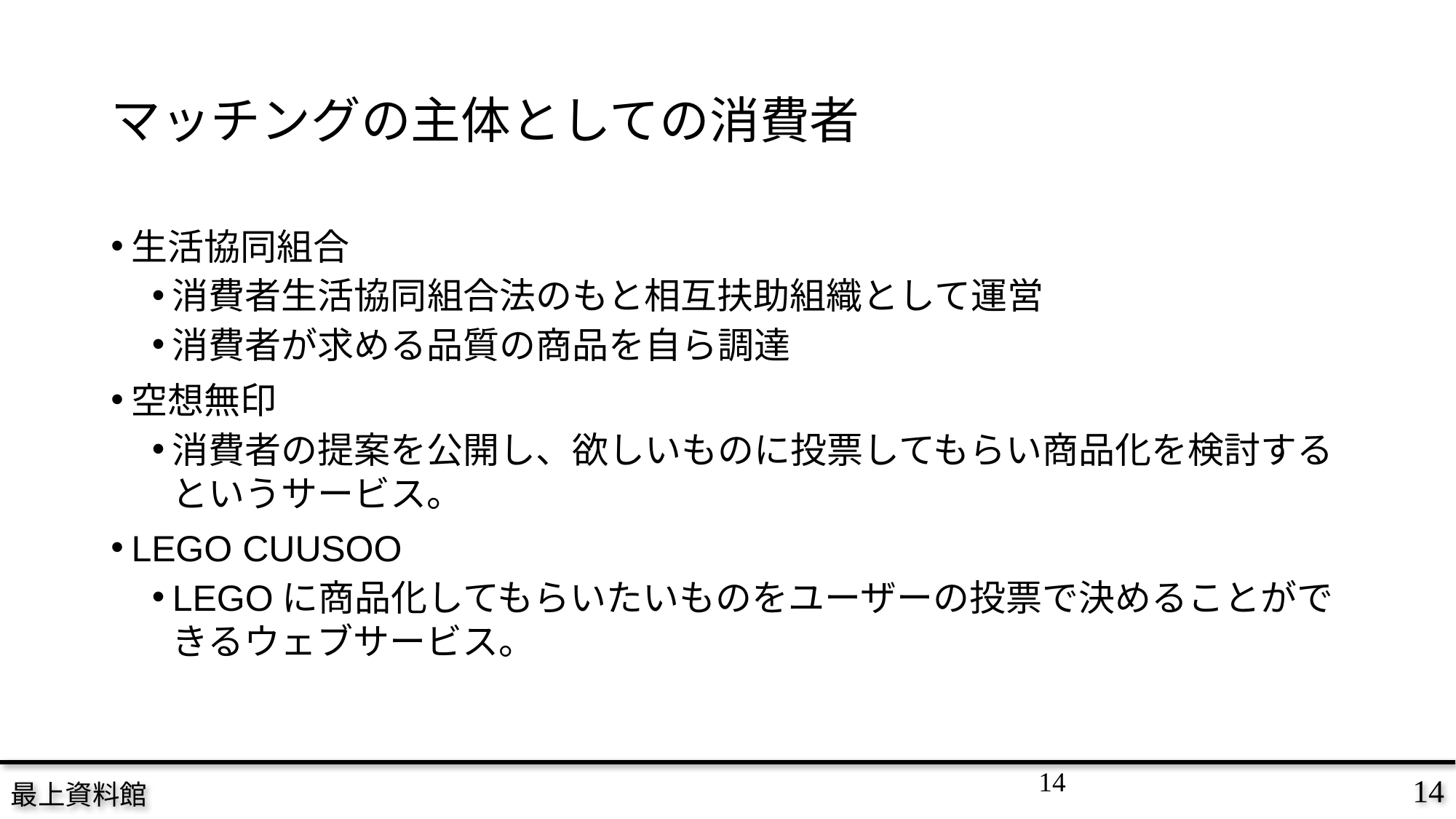

# マッチングの主体としての消費者
生活協同組合
消費者生活協同組合法のもと相互扶助組織として運営
消費者が求める品質の商品を自ら調達
空想無印
消費者の提案を公開し、欲しいものに投票してもらい商品化を検討するというサービス。
LEGO CUUSOO
LEGOに商品化してもらいたいものをユーザーの投票で決めることができるウェブサービス。
14